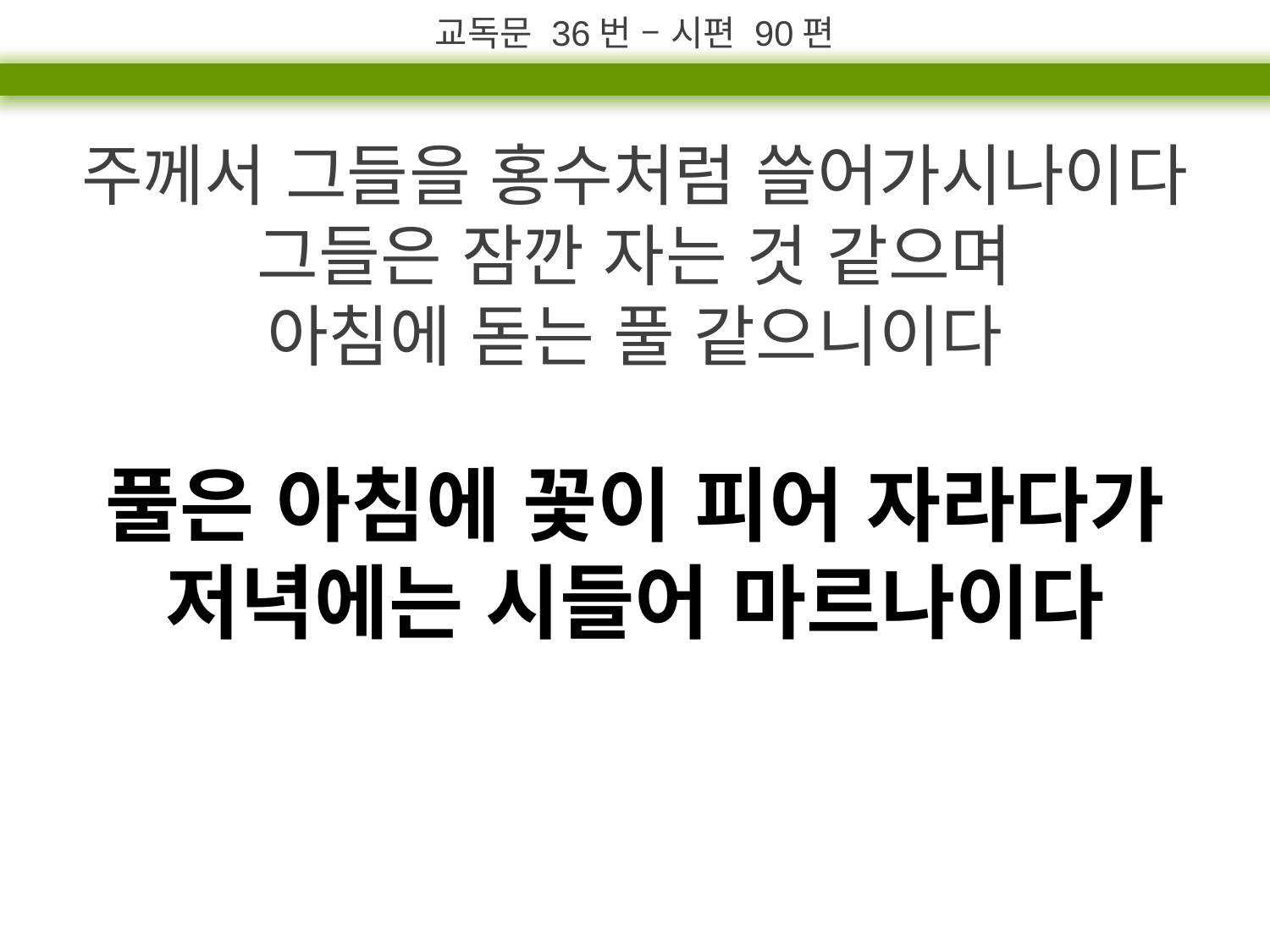

교독문 36번 – 시편 90편

주께서 그들을 홍수처럼 쓸어가시나이다
그들은 잠깐 자는 것 같으며
아침에 돋는 풀 같으니이다
풀은 아침에 꽃이 피어 자라다가
저녁에는 시들어 마르나이다